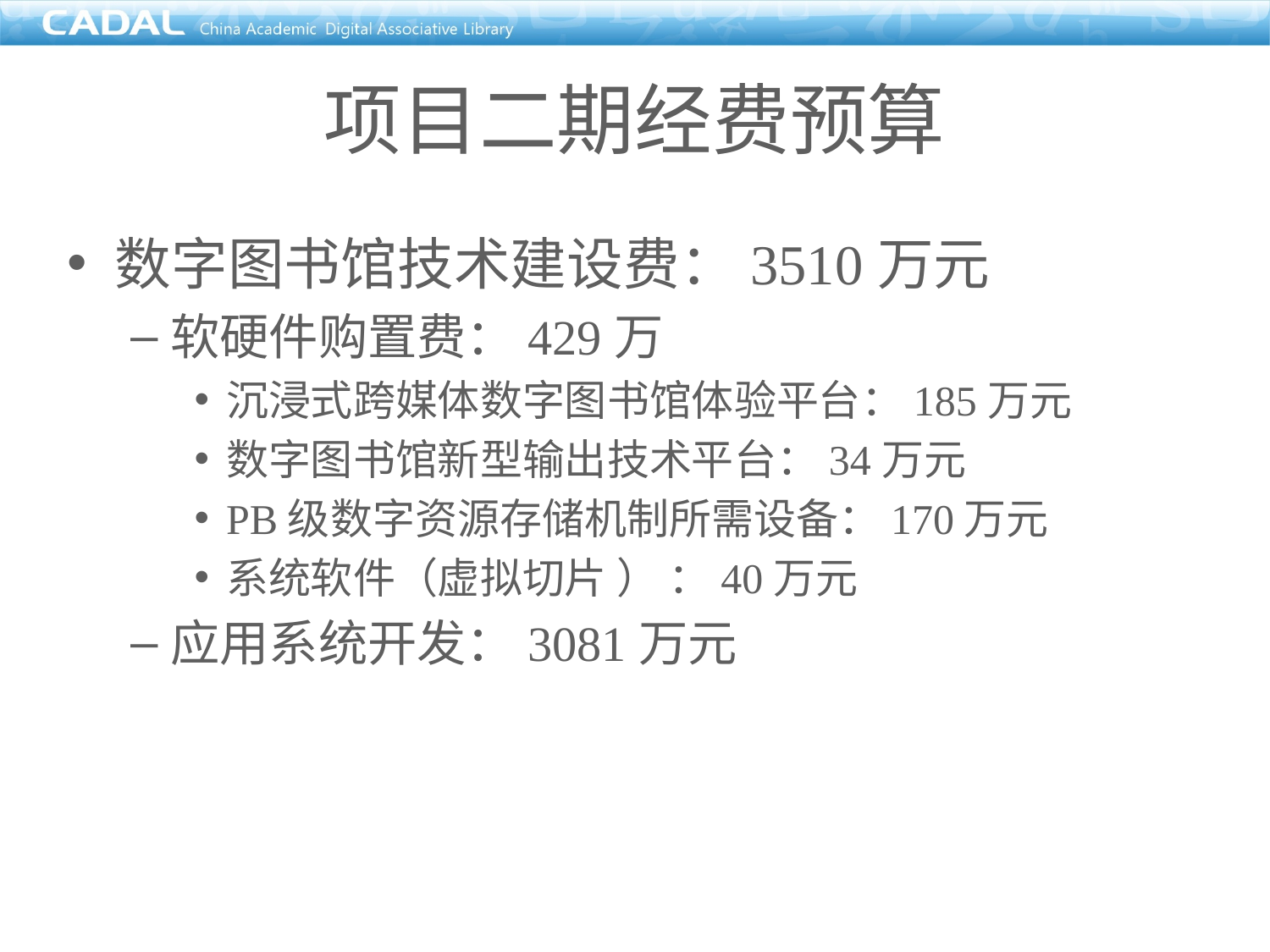

项目二期经费预算
数字图书馆技术建设费：3510万元
软硬件购置费：429万
沉浸式跨媒体数字图书馆体验平台：185万元
数字图书馆新型输出技术平台：34万元
PB级数字资源存储机制所需设备：170万元
系统软件（虚拟切片 ） ：40万元
应用系统开发：3081万元